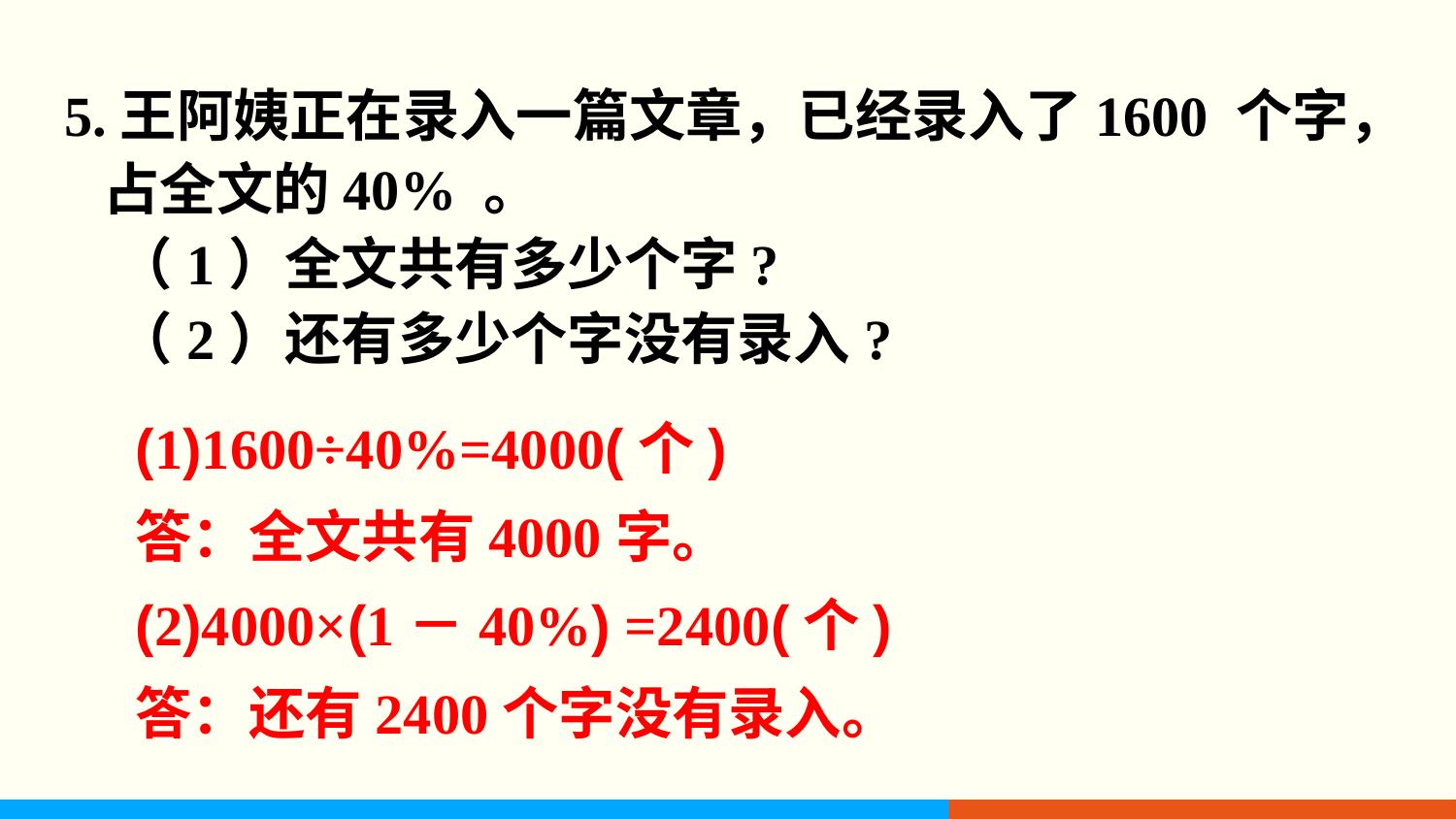

5.王阿姨正在录入一篇文章，已经录入了1600 个字，
  占全文的40% 。
   （1）全文共有多少个字?
   （2）还有多少个字没有录入?
(1)1600÷40%=4000(个)
答：全文共有4000字。
(2)4000×(1－40%) =2400(个)
答：还有2400个字没有录入。